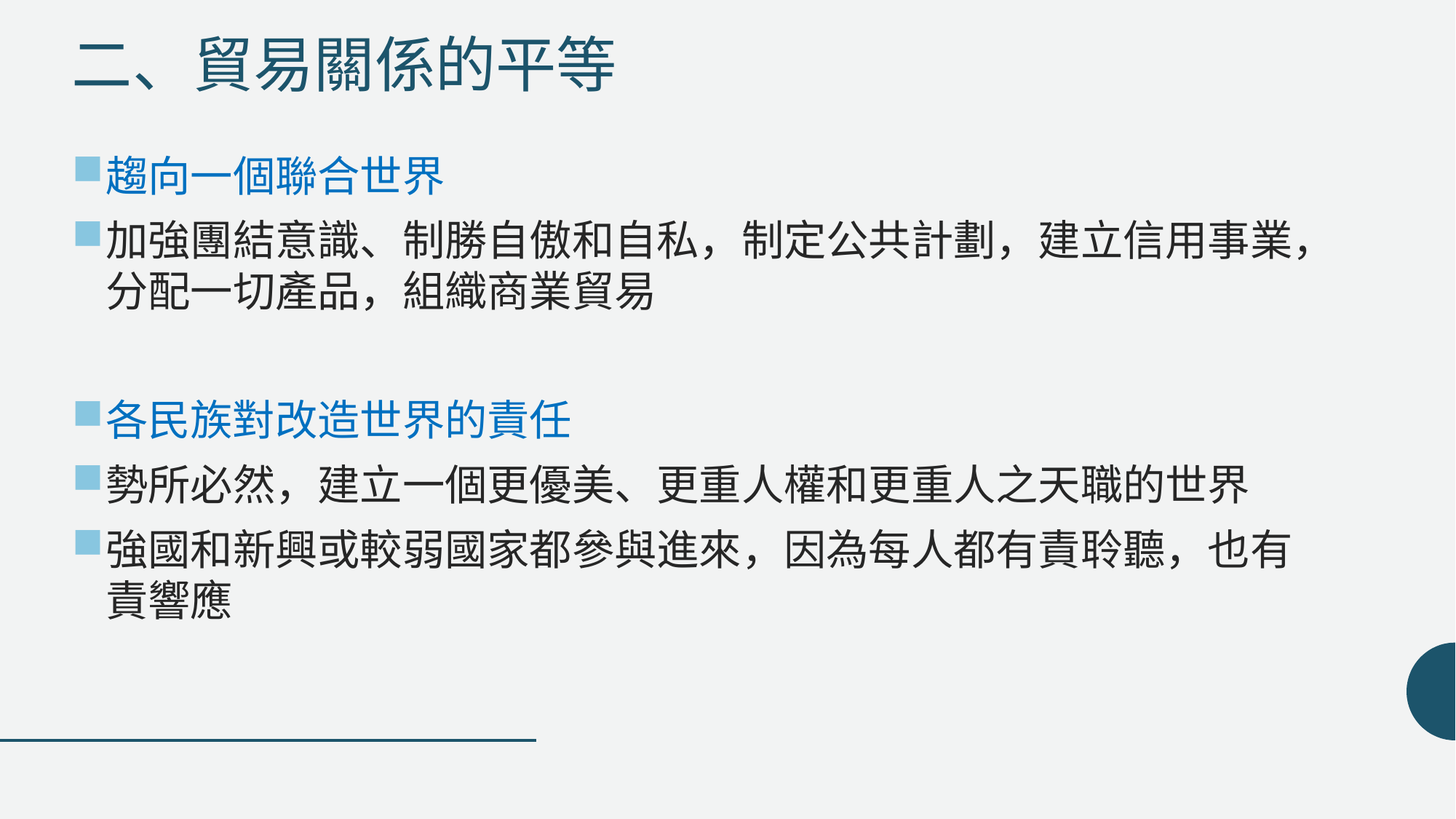

二、貿易關係的平等
趨向一個聯合世界
加強團結意識、制勝自傲和自私，制定公共計劃，建立信用事業，分配一切產品，組織商業貿易

各民族對改造世界的責任
勢所必然，建立一個更優美、更重人權和更重人之天職的世界
強國和新興或較弱國家都參與進來，因為每人都有責聆聽，也有責響應